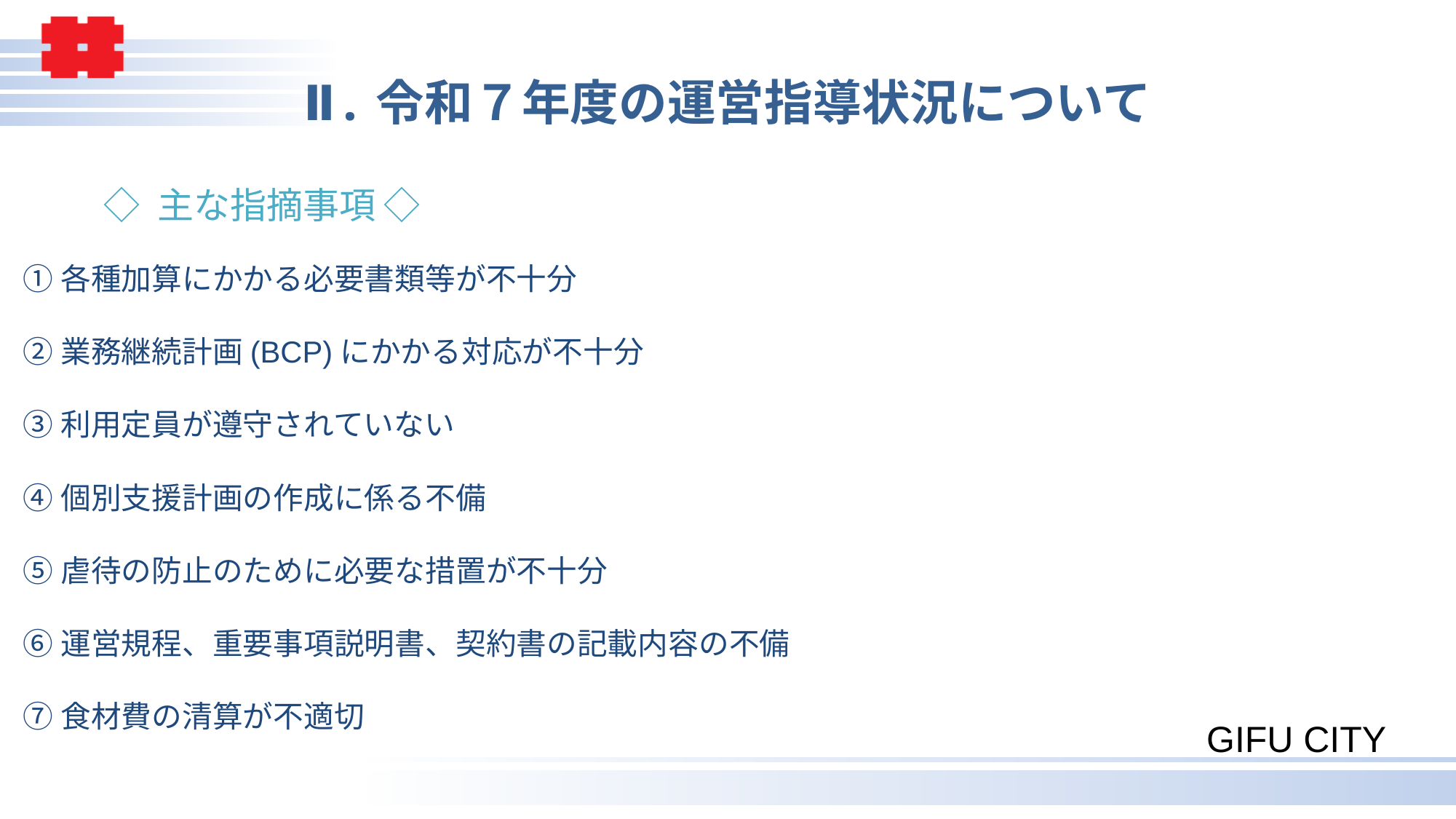

# Ⅱ.令和７年度の運営指導状況について
◇ 主な指摘事項 ◇
①各種加算にかかる必要書類等が不十分

②業務継続計画(BCP)にかかる対応が不十分

③利用定員が遵守されていない

④個別支援計画の作成に係る不備

⑤虐待の防止のために必要な措置が不十分

⑥運営規程、重要事項説明書、契約書の記載内容の不備

⑦食材費の清算が不適切